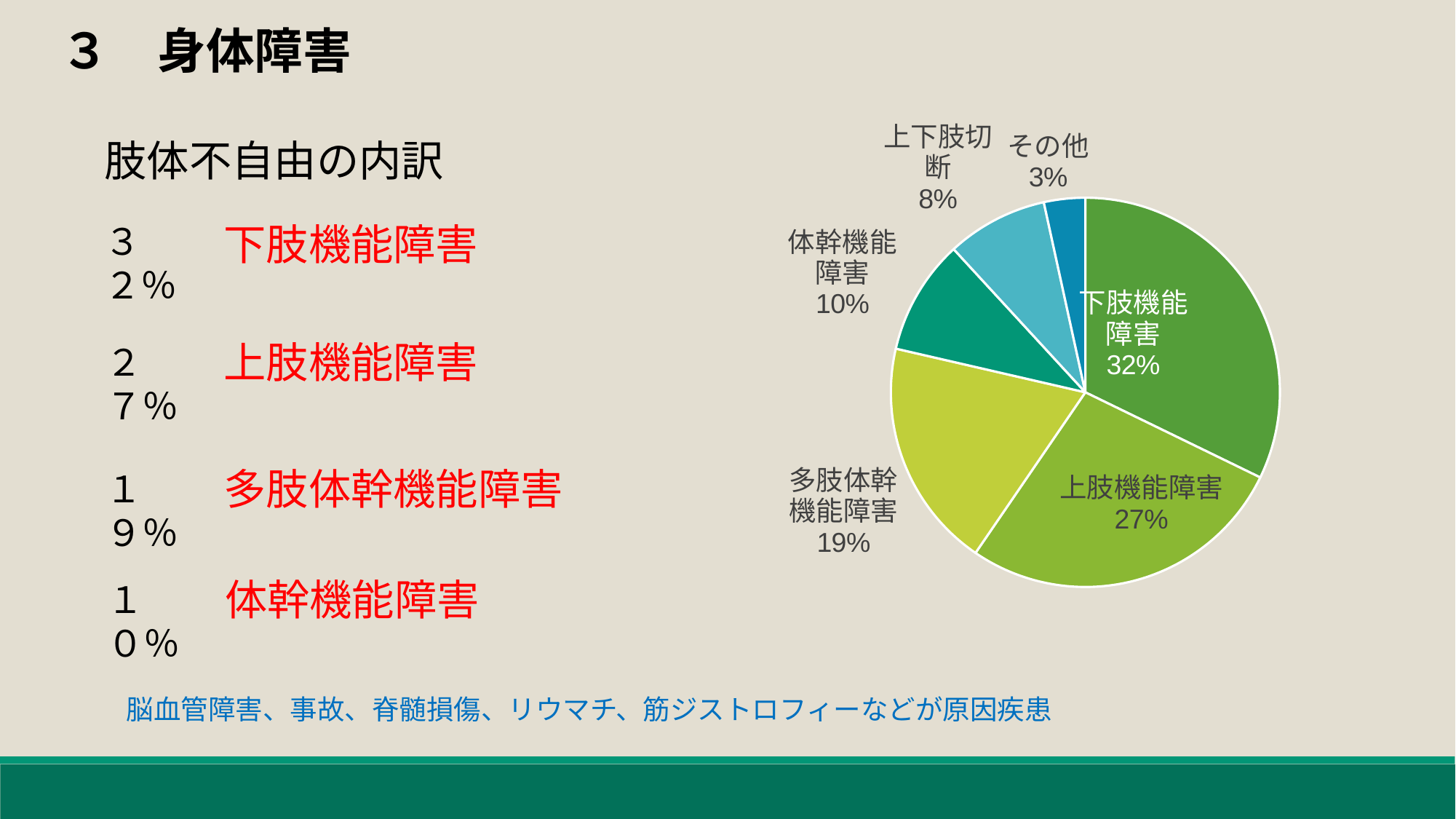

３　身体障害

### Chart

| Category |  |
|---|---|
| 下肢機能障害 | 563.0 |
| 上肢機能障害 | 478.0 |
| 多肢体幹機能障害 | 333.0 |
| 体幹機能障害 | 167.0 |
| 上下肢切断 | 147.0 |
| その他 | 60.0 |

### Chart

| Category |
|---|
肢体不自由の内訳
下肢機能障害
３２％
上肢機能障害
２７％
多肢体幹機能障害
１９％
体幹機能障害
１０％
脳血管障害、事故、脊髄損傷、リウマチ、筋ジストロフィーなどが原因疾患